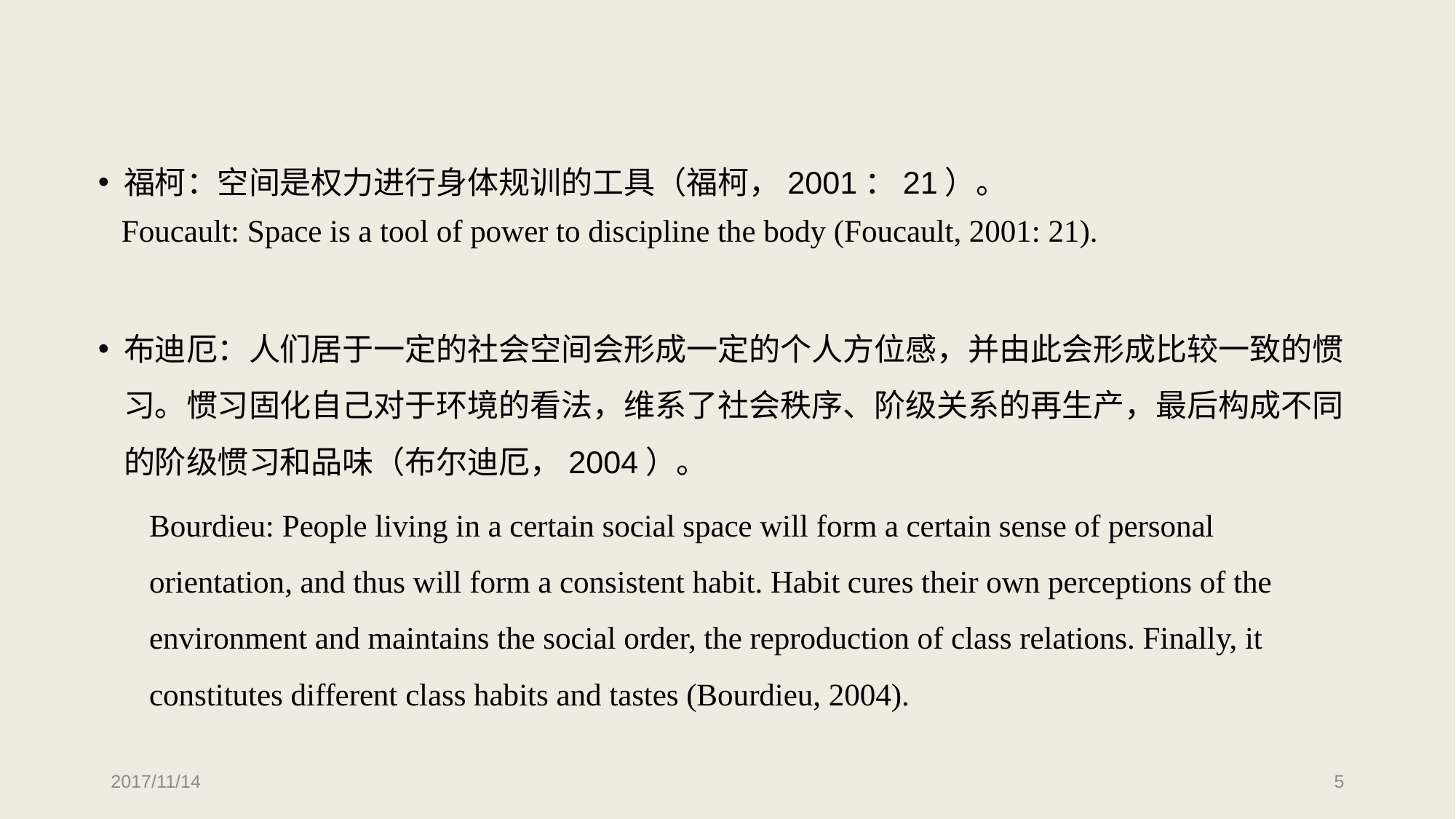

#
福柯：空间是权力进行身体规训的工具（福柯，2001：21）。
   Foucault: Space is a tool of power to discipline the body (Foucault, 2001: 21).

布迪厄：人们居于一定的社会空间会形成一定的个人方位感，并由此会形成比较一致的惯习。惯习固化自己对于环境的看法，维系了社会秩序、阶级关系的再生产，最后构成不同的阶级惯习和品味（布尔迪厄，2004）。
Bourdieu: People living in a certain social space will form a certain sense of personal orientation, and thus will form a consistent habit. Habit cures their own perceptions of the environment and maintains the social order, the reproduction of class relations. Finally, it constitutes different class habits and tastes (Bourdieu, 2004).

2017/11/14
5